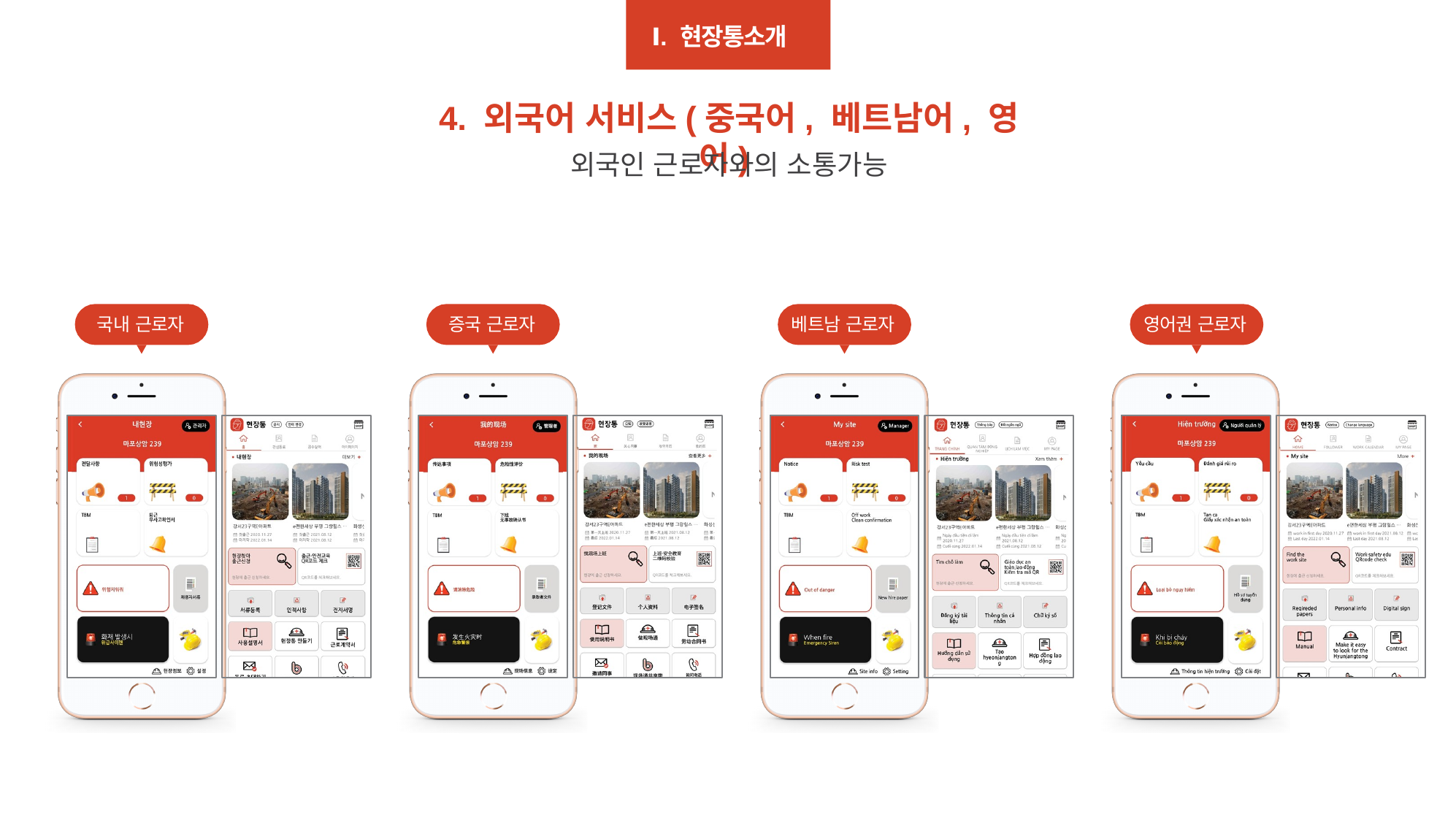

Ⅰ. 현장통소개
# 4. 외국어 서비스(중국어, 베트남어, 영어)
외국인 근로자와의 소통가능

국내 근로자
증국 근로자
베트남 근로자
영어권 근로자